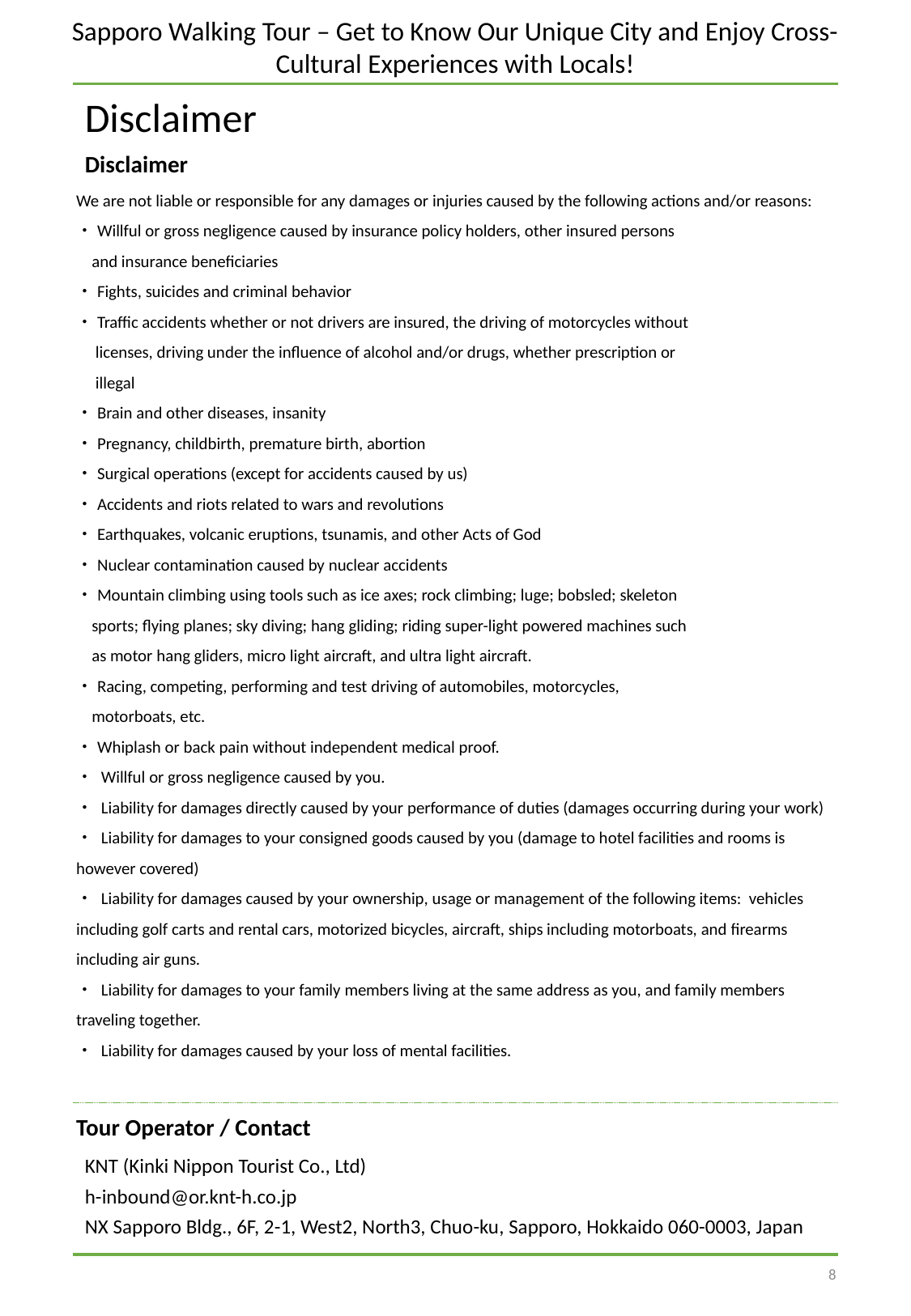

Sapporo Walking Tour – Get to Know Our Unique City and Enjoy Cross-Cultural Experiences with Locals!

Disclaimer
Disclaimer
We are not liable or responsible for any damages or injuries caused by the following actions and/or reasons:
・Willful or gross negligence caused by insurance policy holders, other insured persons
    and insurance beneficiaries
・Fights, suicides and criminal behavior
・Traffic accidents whether or not drivers are insured, the driving of motorcycles without
     licenses, driving under the influence of alcohol and/or drugs, whether prescription or
     illegal
・Brain and other diseases, insanity
・Pregnancy, childbirth, premature birth, abortion
・Surgical operations (except for accidents caused by us)
・Accidents and riots related to wars and revolutions
・Earthquakes, volcanic eruptions, tsunamis, and other Acts of God
・Nuclear contamination caused by nuclear accidents
・Mountain climbing using tools such as ice axes; rock climbing; luge; bobsled; skeleton
    sports; flying planes; sky diving; hang gliding; riding super-light powered machines such
    as motor hang gliders, micro light aircraft, and ultra light aircraft.
・Racing, competing, performing and test driving of automobiles, motorcycles,
    motorboats, etc.
・Whiplash or back pain without independent medical proof.
・ Willful or gross negligence caused by you.
・ Liability for damages directly caused by your performance of duties (damages occurring during your work)
・ Liability for damages to your consigned goods caused by you (damage to hotel facilities and rooms is however covered)
・ Liability for damages caused by your ownership, usage or management of the following items:  vehicles including golf carts and rental cars, motorized bicycles, aircraft, ships including motorboats, and firearms including air guns.
・ Liability for damages to your family members living at the same address as you, and family members traveling together.
・ Liability for damages caused by your loss of mental facilities.

支払方法
支払い方法の一覧を記載（クレジットカード、PayPalなどの電子決済システム、電信送金）
取消条件
免責事項
協力事業者
ツアー催行者・連絡先
Tour Operator / Contact
KNT (Kinki Nippon Tourist Co., Ltd)
h-inbound@or.knt-h.co.jp
NX Sapporo Bldg., 6F, 2-1, West2, North3, Chuo-ku, Sapporo, Hokkaido 060-0003, Japan